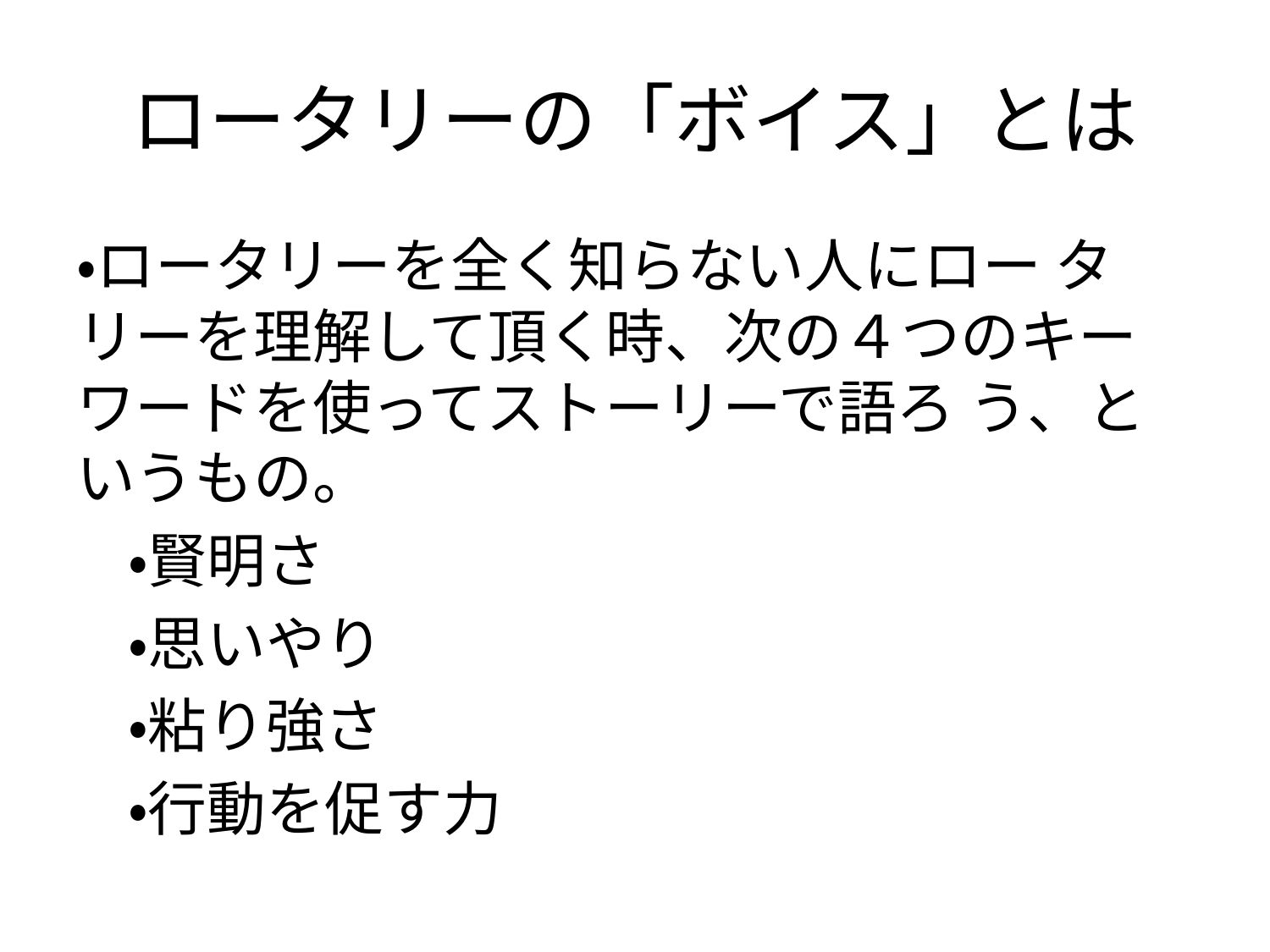

# ロータリーの「ボイス」とは
・ロータリーを全く知らない人にロー タリーを理解して頂く時、次の４つのキーワードを使ってストーリーで語ろ う、というもの。
・賢明さ
・思いやり
・粘り強さ
・行動を促す力